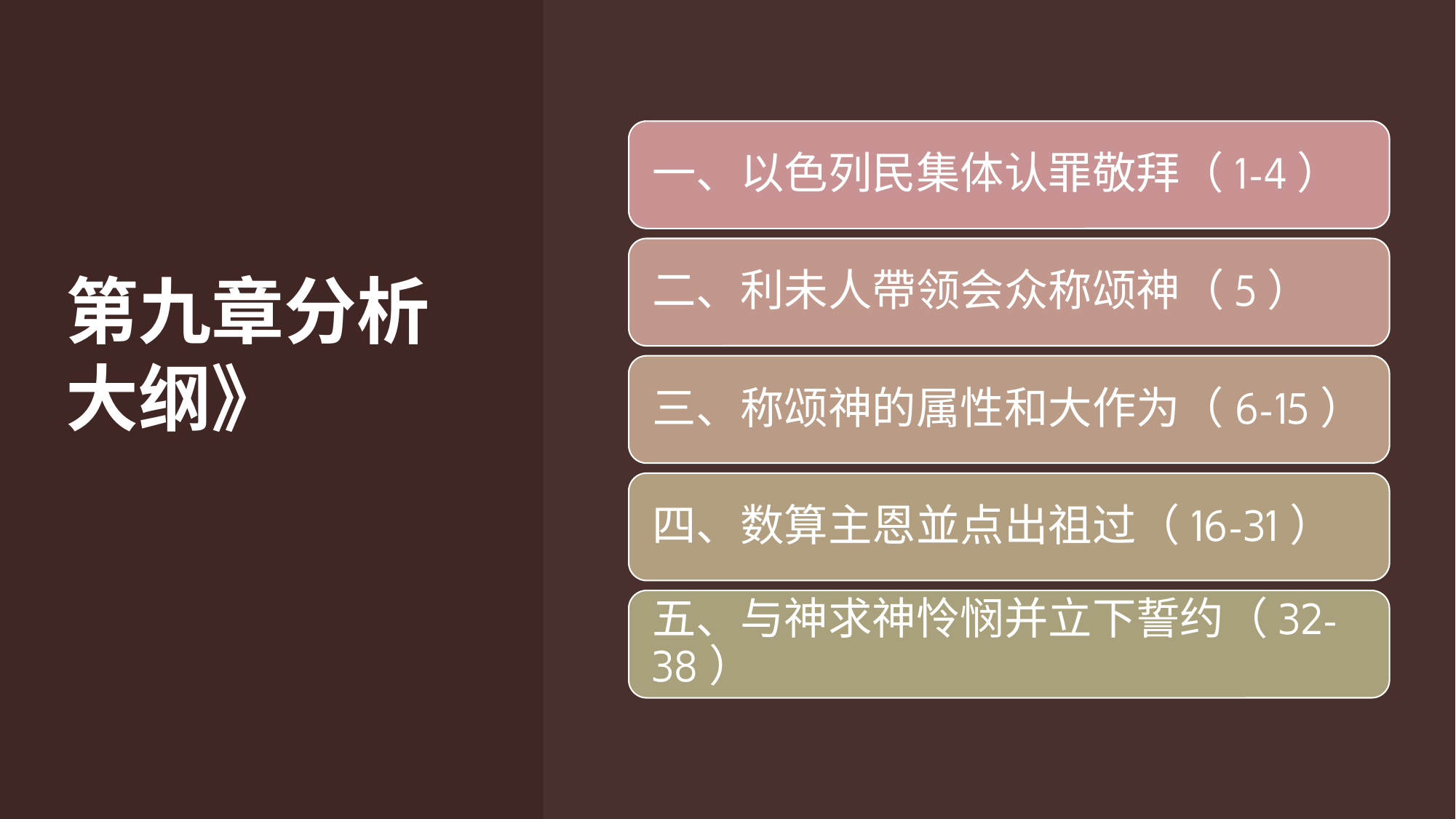

# 第九章分析大纲》
一、以色列民集体认罪敬拜（1-4）
二、利未人帶领会众称颂神（5）
三、称颂神的属性和大作为（6-15）
四、数算主恩並点出祖过（16-31）
五、与神求神怜悯并立下誓约（32-38）